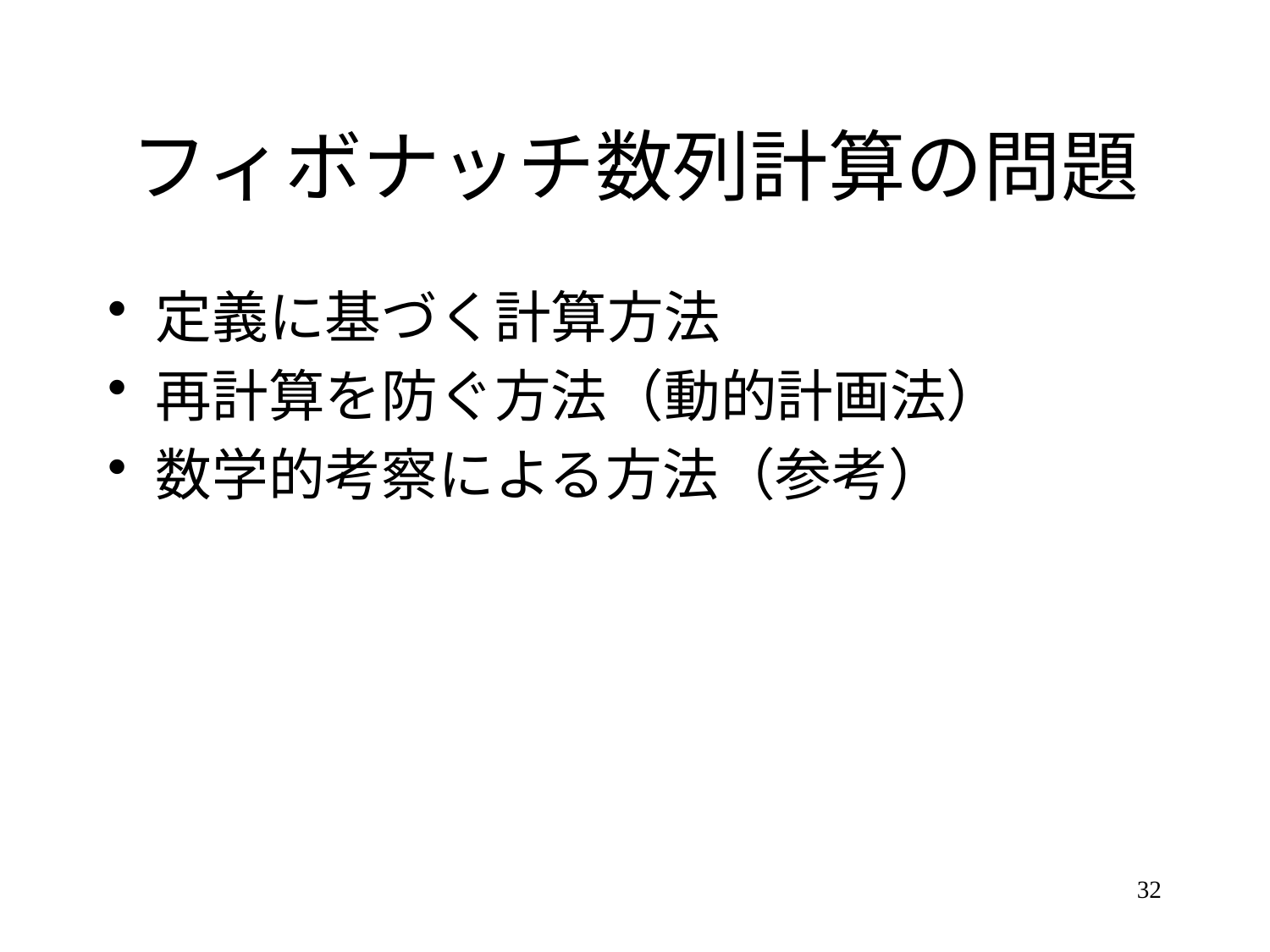

# フィボナッチ数列計算の問題
定義に基づく計算方法
再計算を防ぐ方法（動的計画法）
数学的考察による方法（参考）
32